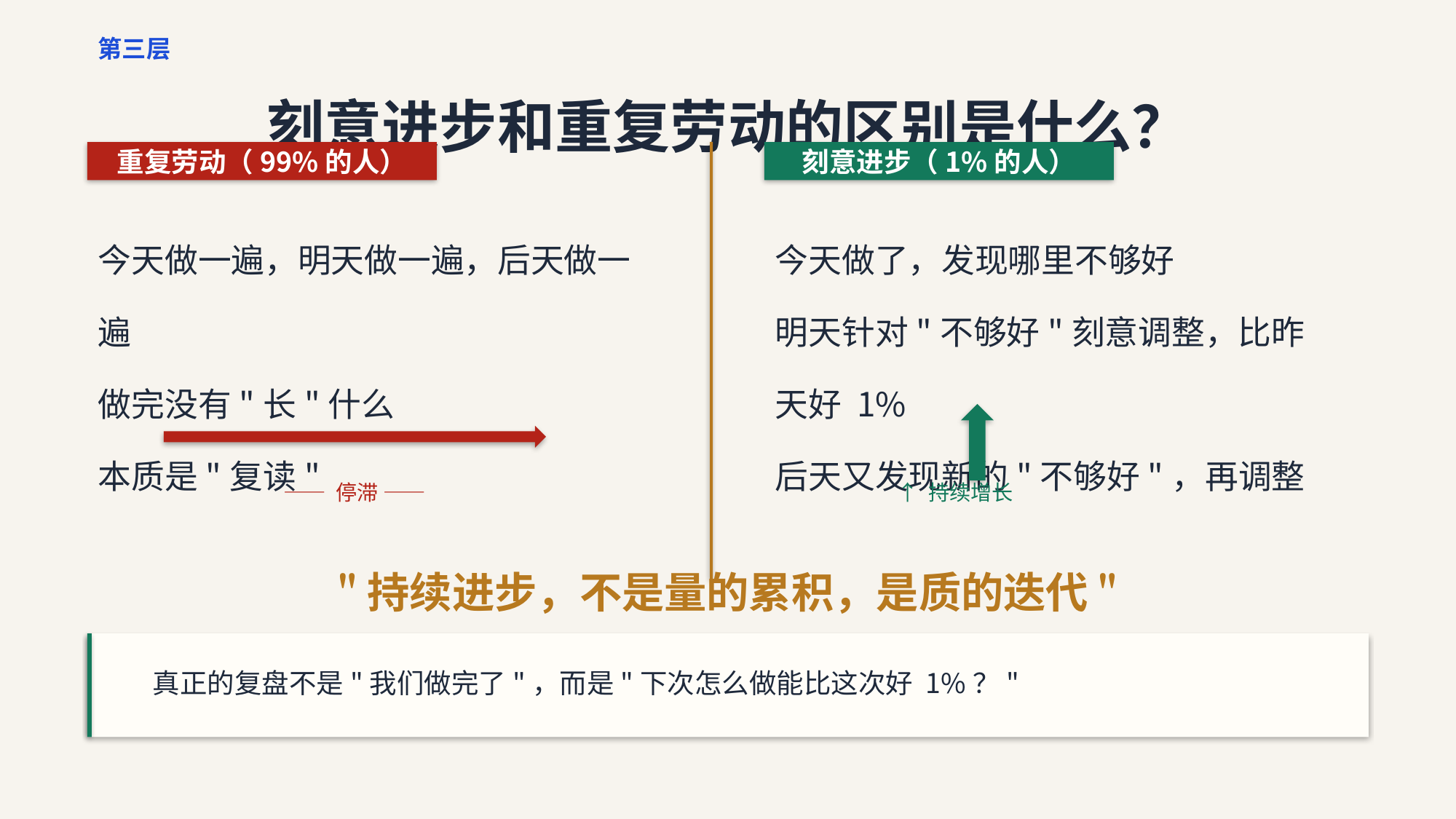

第三层
刻意进步和重复劳动的区别是什么？
重复劳动（99%的人）

刻意进步（1%的人）
今天做一遍，明天做一遍，后天做一遍
做完没有"长"什么
本质是"复读"
今天做了，发现哪里不够好
明天针对"不够好"刻意调整，比昨天好 1%
后天又发现新的"不够好"，再调整

—— 停滞 ——
↑ 持续增长
"持续进步，不是量的累积，是质的迭代"

真正的复盘不是"我们做完了"，而是"下次怎么做能比这次好 1%？"